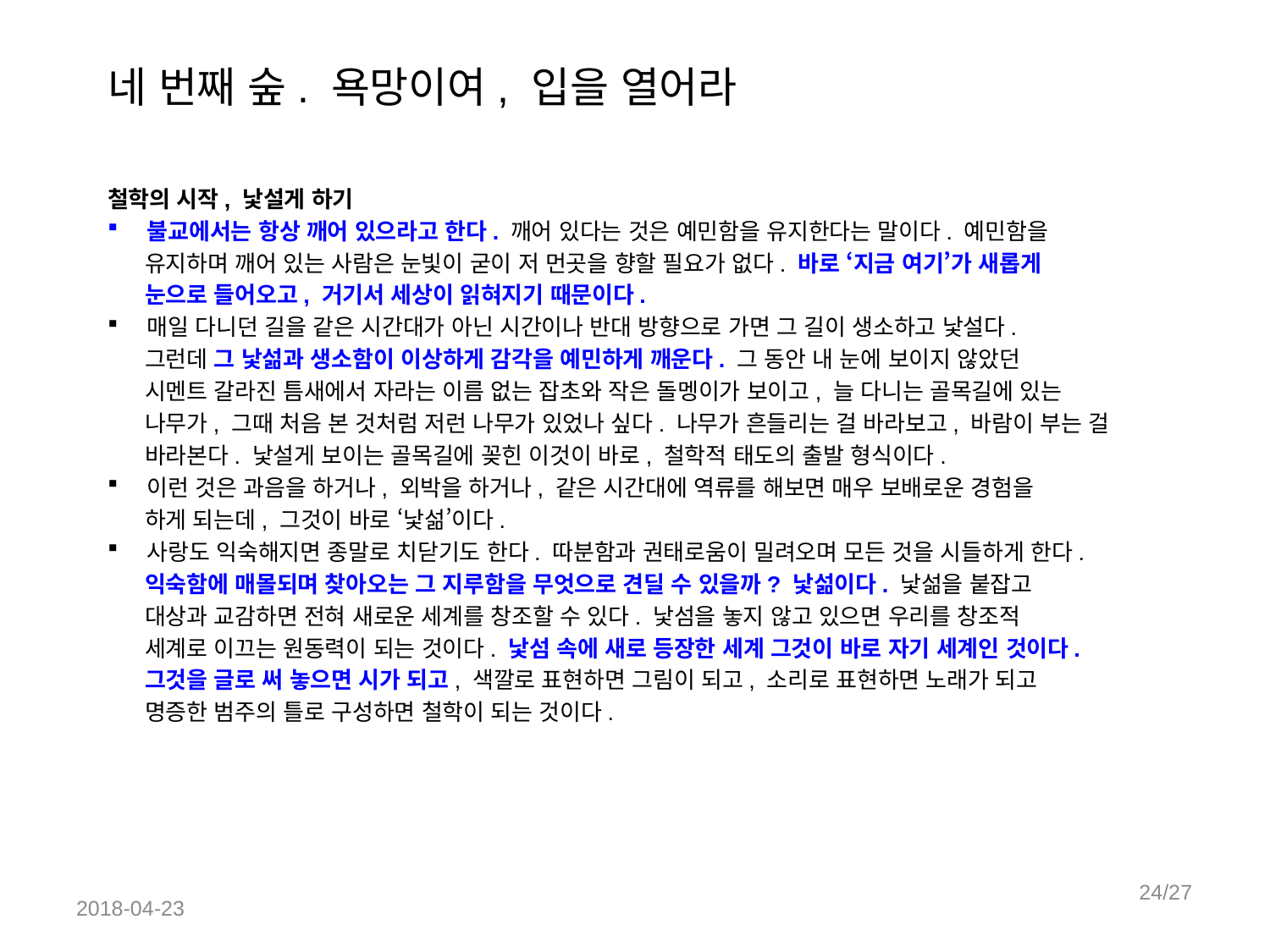

# 네 번째 숲. 욕망이여, 입을 열어라

철학의 시작, 낯설게 하기
불교에서는 항상 깨어 있으라고 한다. 깨어 있다는 것은 예민함을 유지한다는 말이다. 예민함을
     유지하며 깨어 있는 사람은 눈빛이 굳이 저 먼곳을 향할 필요가 없다. 바로 ‘지금 여기’가 새롭게
     눈으로 들어오고, 거기서 세상이 읽혀지기 때문이다.
매일 다니던 길을 같은 시간대가 아닌 시간이나 반대 방향으로 가면 그 길이 생소하고 낯설다.
     그런데 그 낯섦과 생소함이 이상하게 감각을 예민하게 깨운다. 그 동안 내 눈에 보이지 않았던
     시멘트 갈라진 틈새에서 자라는 이름 없는 잡초와 작은 돌멩이가 보이고, 늘 다니는 골목길에 있는
     나무가, 그때 처음 본 것처럼 저런 나무가 있었나 싶다. 나무가 흔들리는 걸 바라보고, 바람이 부는 걸
     바라본다. 낯설게 보이는 골목길에 꽂힌 이것이 바로, 철학적 태도의 출발 형식이다.
이런 것은 과음을 하거나, 외박을 하거나, 같은 시간대에 역류를 해보면 매우 보배로운 경험을
     하게 되는데, 그것이 바로 ‘낯섦’이다.
사랑도 익숙해지면 종말로 치닫기도 한다. 따분함과 권태로움이 밀려오며 모든 것을 시들하게 한다.
     익숙함에 매몰되며 찾아오는 그 지루함을 무엇으로 견딜 수 있을까? 낯섦이다. 낯섦을 붙잡고
     대상과 교감하면 전혀 새로운 세계를 창조할 수 있다. 낯섬을 놓지 않고 있으면 우리를 창조적
     세계로 이끄는 원동력이 되는 것이다. 낯섬 속에 새로 등장한 세계 그것이 바로 자기 세계인 것이다.
     그것을 글로 써 놓으면 시가 되고, 색깔로 표현하면 그림이 되고, 소리로 표현하면 노래가 되고
     명증한 범주의 틀로 구성하면 철학이 되는 것이다.

24/27
2018-04-23